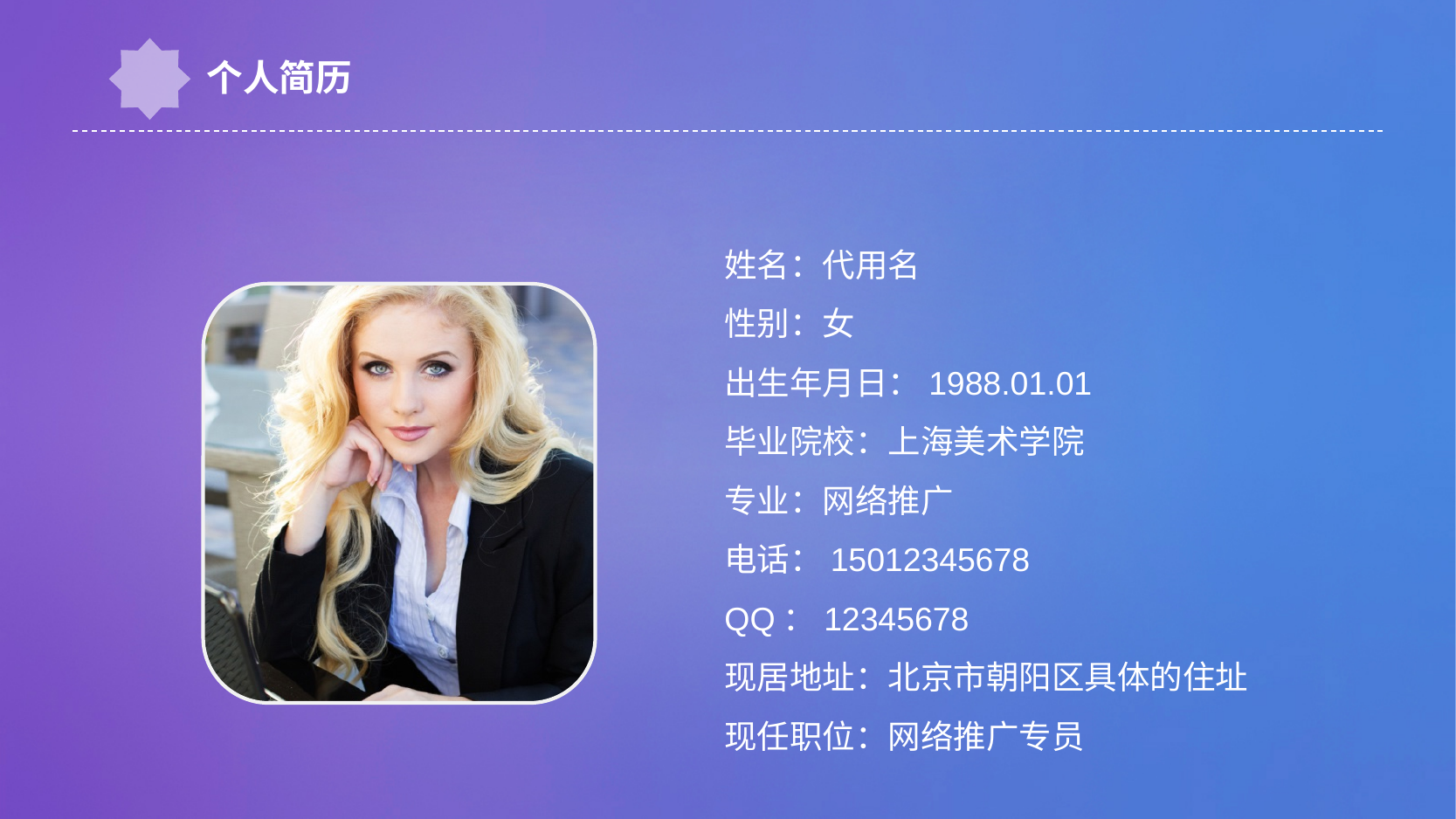

个人简历
姓名：代用名
性别：女
出生年月日：1988.01.01
毕业院校：上海美术学院
专业：网络推广
电话：15012345678
QQ：12345678
现居地址：北京市朝阳区具体的住址
现任职位：网络推广专员